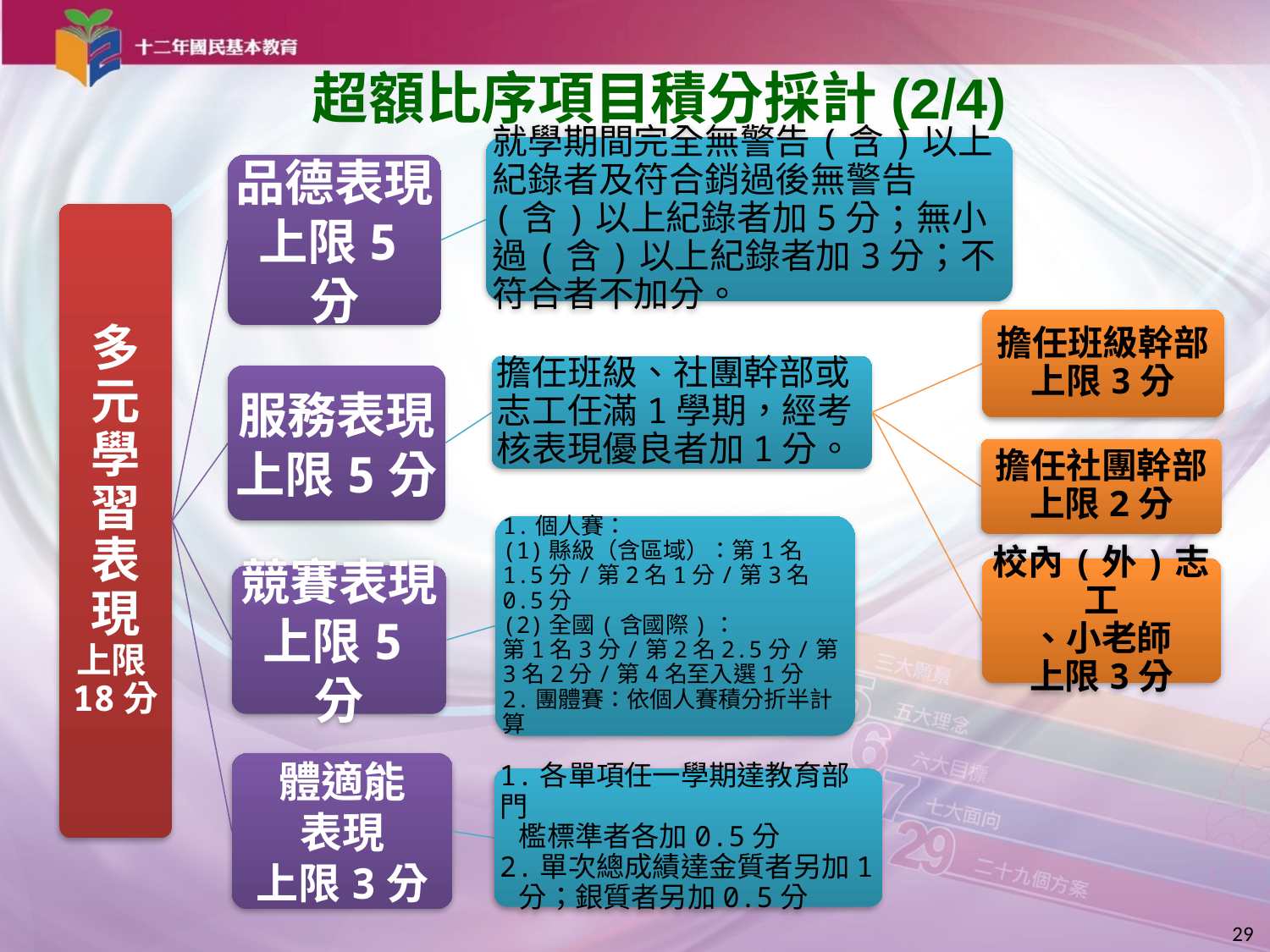

超額比序項目積分採計(2/4)
多
元
學
習
表
現
上限18分

品德表現
上限5分

就學期間完全無警告(含)以上紀錄者及符合銷過後無警告(含)以上紀錄者加5分；無小過(含)以上紀錄者加3分；不符合者不加分。

服務表現
上限5分

擔任班級、社團幹部或志工任滿1學期，經考核表現優良者加1分。

擔任班級幹部
上限3分

擔任社團幹部
上限2分

校內(外)志工
、小老師
上限3分

競賽表現
上限5分

1.個人賽：
(1)縣級（含區域）：第1名1.5分/第2名1分/第3名0.5分
(2)全國(含國際)：
第1名3分/第2名2.5分/第3名2分/第4名至入選1分
2.團體賽：依個人賽積分折半計算

體適能
表現
上限3分

1.各單項任一學期達教育部門
  檻標準者各加0.5分
2.單次總成績達金質者另加1
  分；銀質者另加0.5分